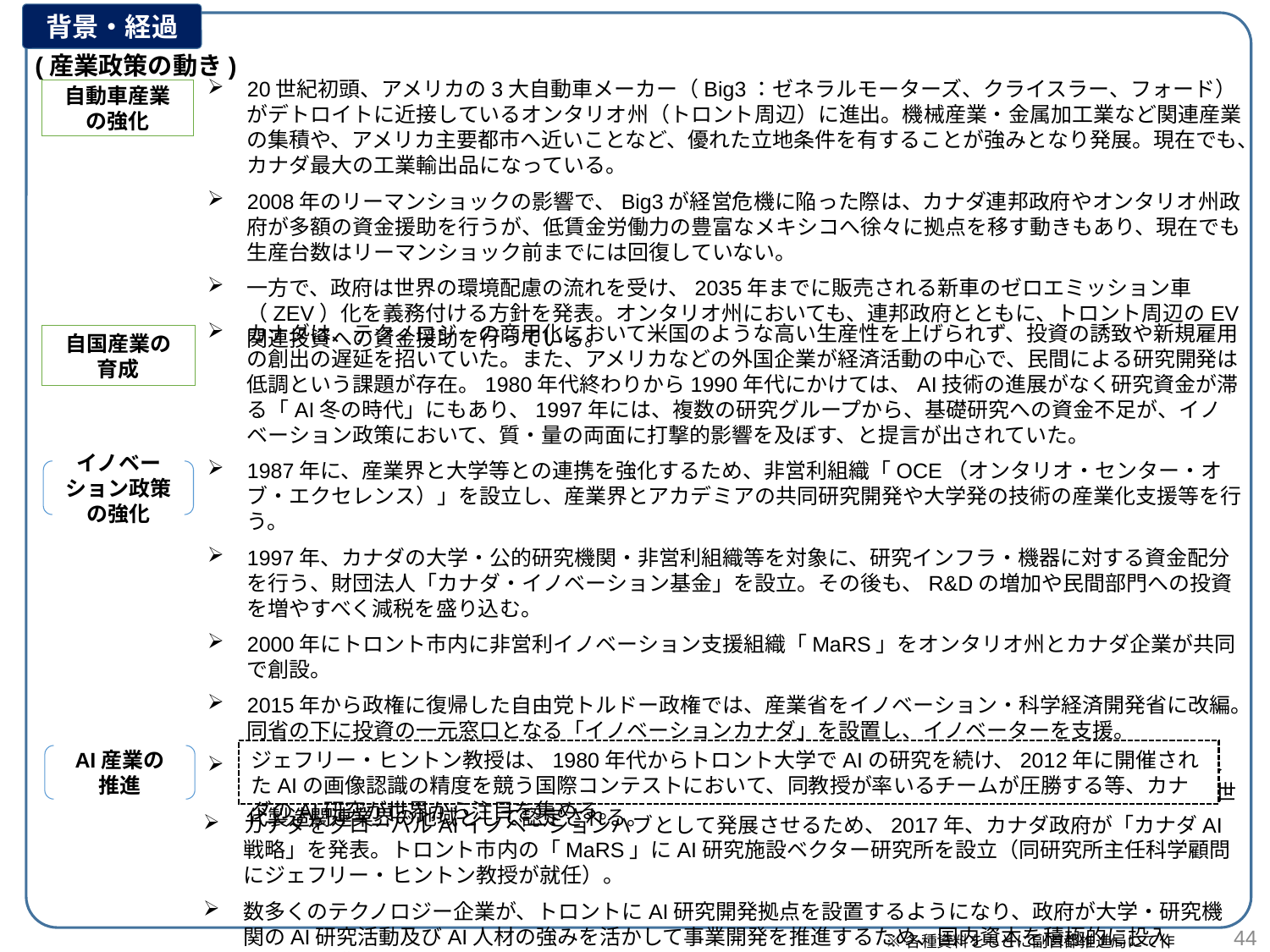

背景・経過

(産業政策の動き)
20世紀初頭、アメリカの3大自動車メーカー（Big3：ゼネラルモーターズ、クライスラー、フォード）がデトロイトに近接しているオンタリオ州（トロント周辺）に進出。機械産業・金属加工業など関連産業の集積や、アメリカ主要都市へ近いことなど、優れた立地条件を有することが強みとなり発展。現在でも、カナダ最大の工業輸出品になっている。
2008年のリーマンショックの影響で、Big3が経営危機に陥った際は、カナダ連邦政府やオンタリオ州政府が多額の資金援助を行うが、低賃金労働力の豊富なメキシコへ徐々に拠点を移す動きもあり、現在でも生産台数はリーマンショック前までには回復していない。
一方で、政府は世界の環境配慮の流れを受け、2035年までに販売される新車のゼロエミッション車（ZEV）化を義務付ける方針を発表。オンタリオ州においても、連邦政府とともに、トロント周辺のEV関連投資への資金援助を行っている。
自動車産業の強化
カナダは、テクノロジーの商用化において米国のような高い生産性を上げられず、投資の誘致や新規雇用の創出の遅延を招いていた。また、アメリカなどの外国企業が経済活動の中心で、民間による研究開発は低調という課題が存在。1980年代終わりから1990年代にかけては、AI技術の進展がなく研究資金が滞る「AI冬の時代」にもあり、1997年には、複数の研究グループから、基礎研究への資金不足が、イノベーション政策において、質・量の両面に打撃的影響を及ぼす、と提言が出されていた。
1987年に、産業界と大学等との連携を強化するため、非営利組織「OCE（オンタリオ・センター・オブ・エクセレンス）」を設立し、産業界とアカデミアの共同研究開発や大学発の技術の産業化支援等を行う。
1997年、カナダの大学・公的研究機関・非営利組織等を対象に、研究インフラ・機器に対する資金配分を行う、財団法人「カナダ・イノベーション基金」を設立。その後も、R&Dの増加や民間部門への投資を増やすべく減税を盛り込む。
2000年にトロント市内に非営利イノベーション支援組織「MaRS」をオンタリオ州とカナダ企業が共同で創設。
2015年から政権に復帰した自由党トルドー政権では、産業省をイノベーション・科学経済開発省に改編。同省の下に投資の一元窓口となる「イノベーションカナダ」を設置し、イノベーターを支援。
2017年に「イノベーションスーパークラスター・イニシアチブ（ISI）」を発表し、各産業拠点を世界最大級の産業集積地に発展させることを目指す。オンタリオ州はIoTやサイバーセキュリティなどの次世代製造関連業界の地域として認定される。
自国産業の
育成

イノベーション政策の強化

ジェフリー・ヒントン教授は、1980年代からトロント大学でAIの研究を続け、2012年に開催されたAIの画像認識の精度を競う国際コンテストにおいて、同教授が率いるチームが圧勝する等、カナダのAI研究が世界から注目を集める。
AI産業の
推進
カナダをグローバルAIイノベーションハブとして発展させるため、2017年、カナダ政府が「カナダAI戦略」を発表。トロント市内の「MaRS」にAI研究施設ベクター研究所を設立（同研究所主任科学顧問にジェフリー・ヒントン教授が就任）。
数多くのテクノロジー企業が、トロントにAI研究開発拠点を設置するようになり、政府が大学・研究機関のAI研究活動及びAI人材の強みを活かして事業開発を推進するため、国内資本を積極的に投入し、AI産業振興を後押し。
44
※各種資料をもとに副首都推進局にて作成